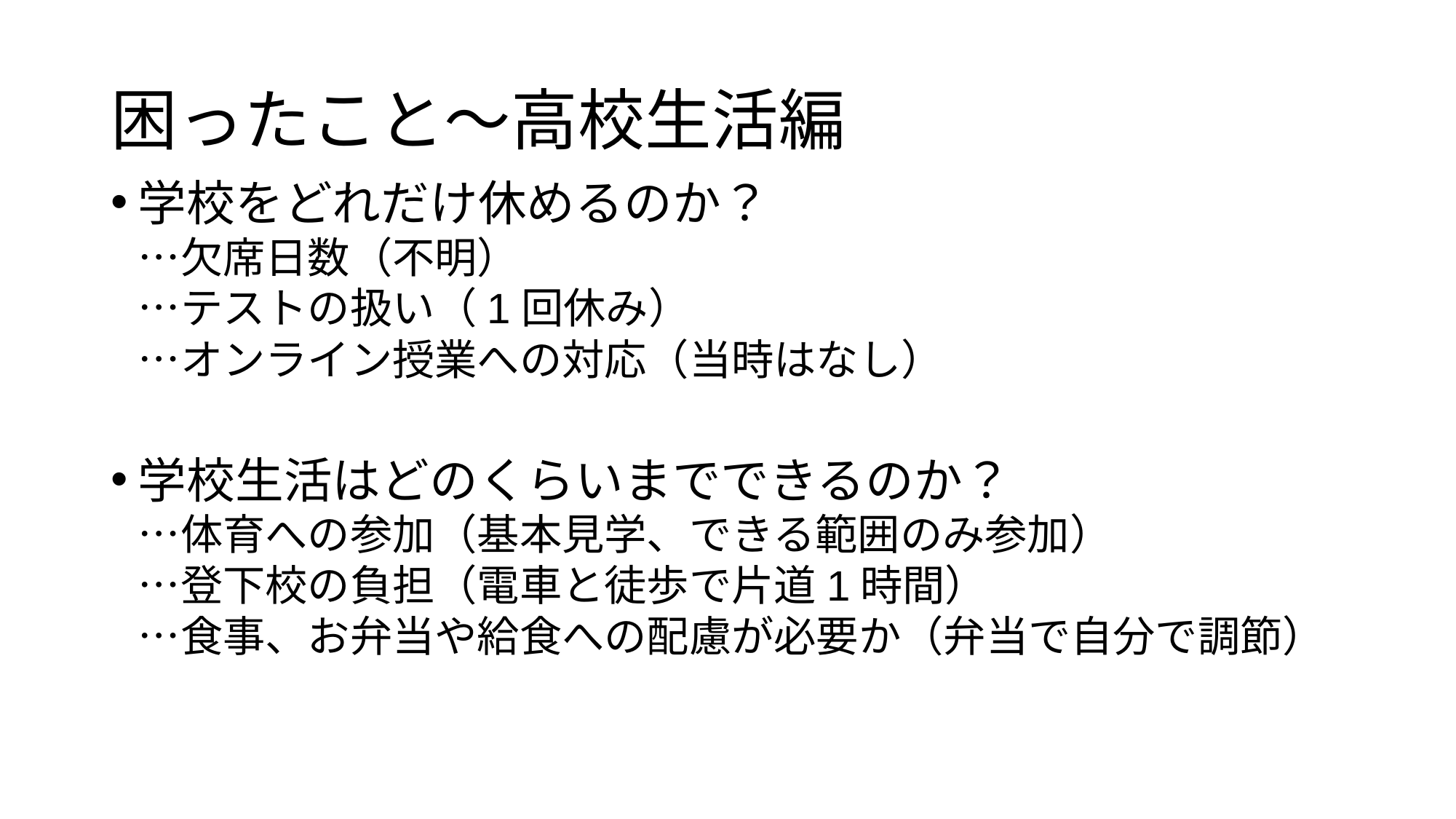

# 困ったこと～高校生活編
学校をどれだけ休めるのか？
…欠席日数（不明）
…テストの扱い（1回休み）
…オンライン授業への対応（当時はなし）
学校生活はどのくらいまでできるのか？
…体育への参加（基本見学、できる範囲のみ参加）
…登下校の負担（電車と徒歩で片道1時間）
…食事、お弁当や給食への配慮が必要か（弁当で自分で調節）